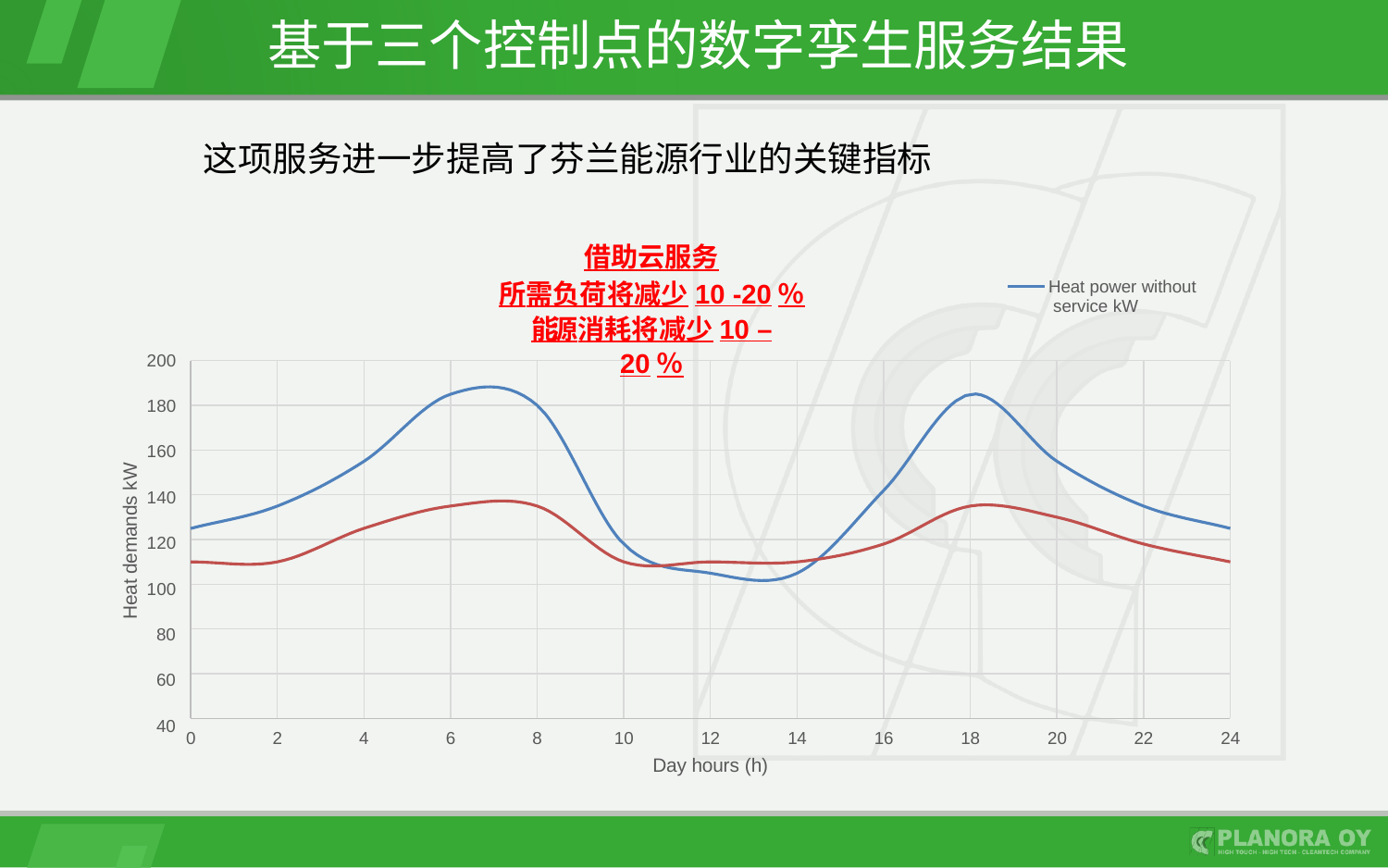

# 基于三个控制点的数字孪生服务结果
这项服务进一步提高了芬兰能源行业的关键指标
借助云服务
所需负荷将减少10 -20％能 源消耗将减少10 – 20％
Heat power without  service kW

200

180

160

140

120

100

80

60

40

Heat demands kW

12
Day hours (h)
0
2
4
6
8
10
14
16
18
20
22
24